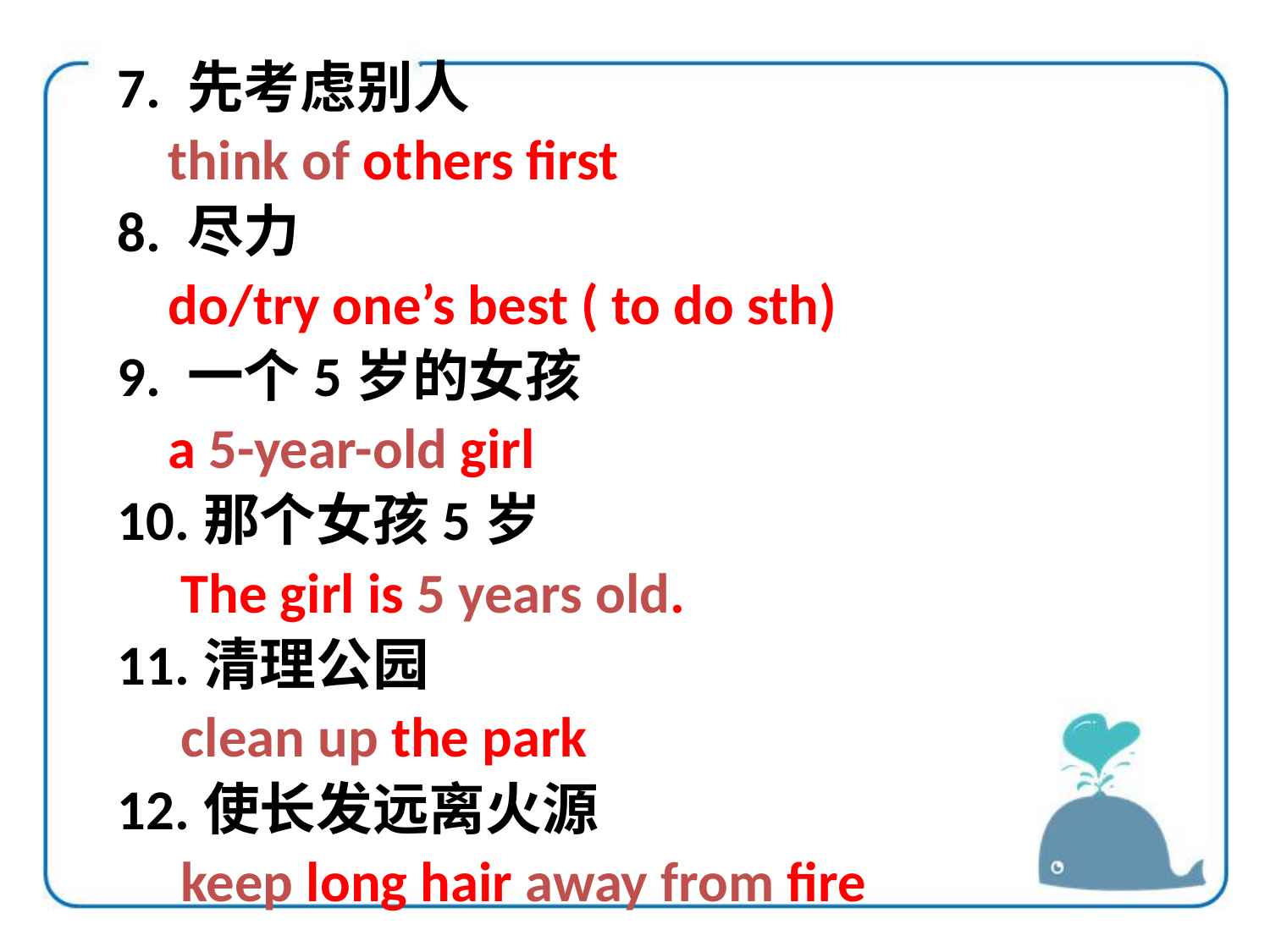

7. 先考虑别人
    think of others first
8. 尽力
    do/try one’s best ( to do sth)
9. 一个5岁的女孩
    a 5-year-old girl
10.那个女孩5岁
     The girl is 5 years old.
11.清理公园
     clean up the park
12.使长发远离火源
     keep long hair away from fire